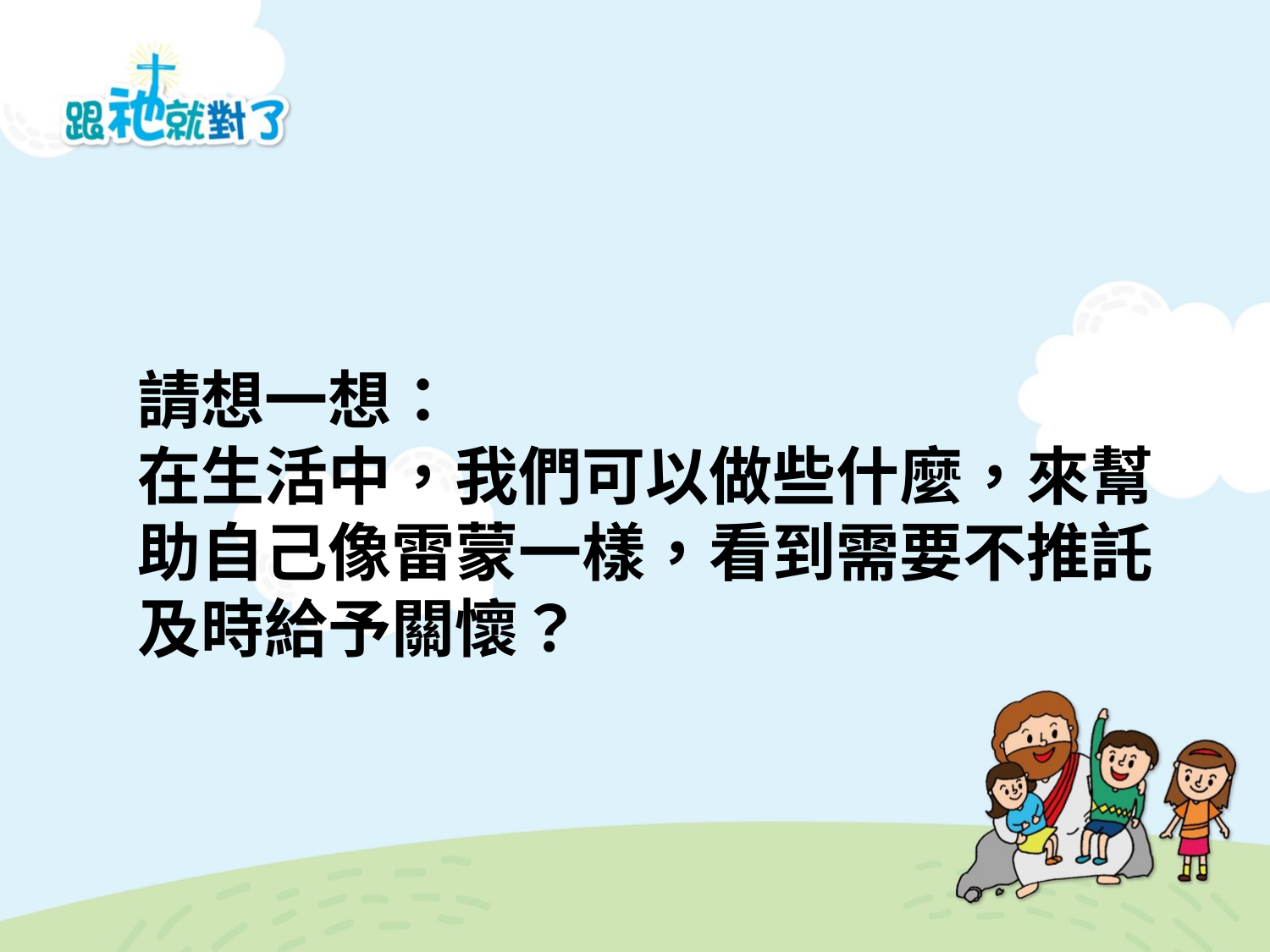

請想一想：
在生活中，我們可以做些什麼，來幫助自己像雷蒙一樣，看到需要不推託及時給予關懷？